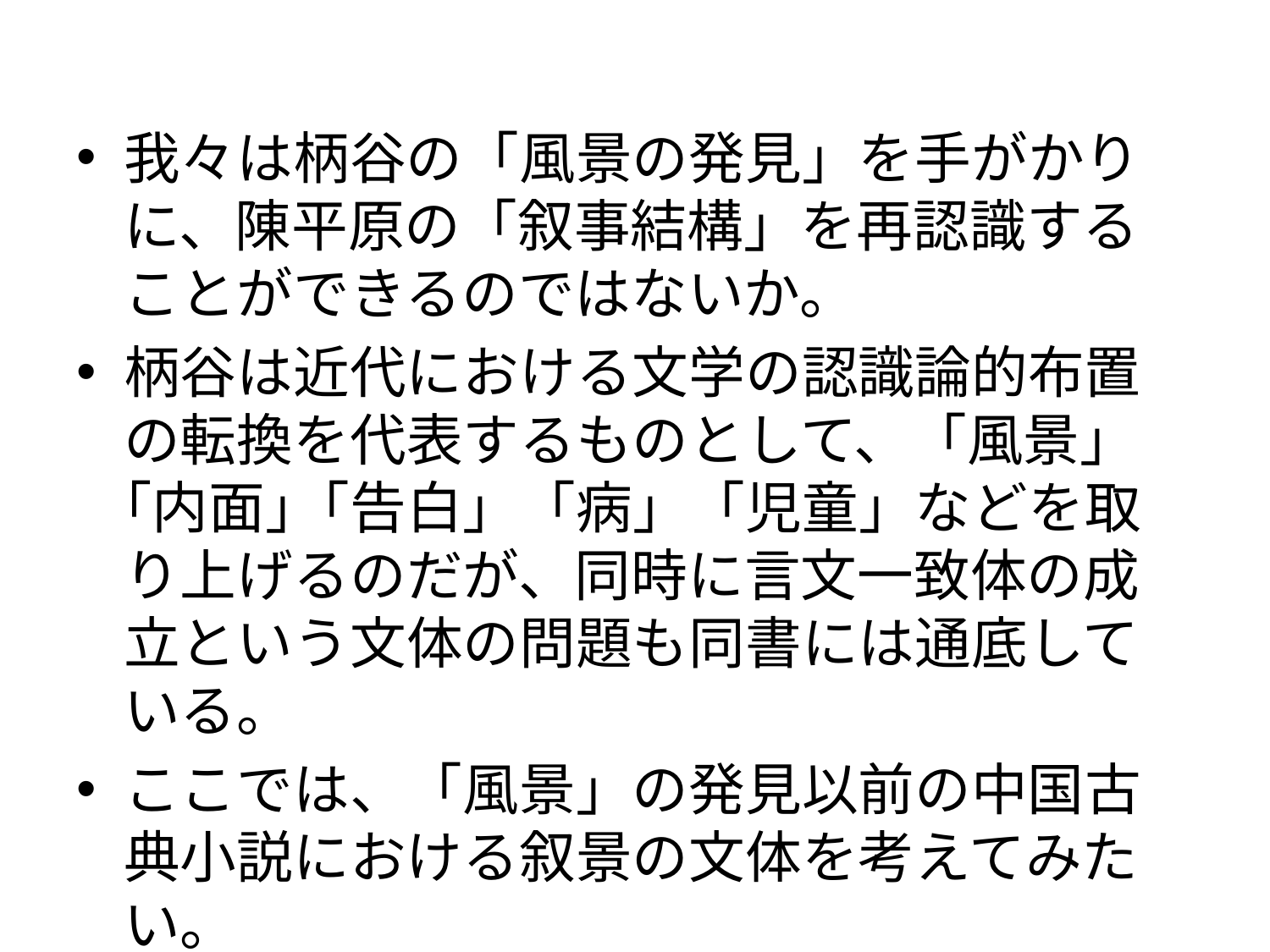

我々は柄谷の「風景の発見」を手がかりに、陳平原の「叙事結構」を再認識することができるのではないか。
柄谷は近代における文学の認識論的布置の転換を代表するものとして、「風景」｢内面｣「告白」「病」「児童」などを取り上げるのだが、同時に言文一致体の成立という文体の問題も同書には通底している。
ここでは、「風景」の発見以前の中国古典小説における叙景の文体を考えてみたい。